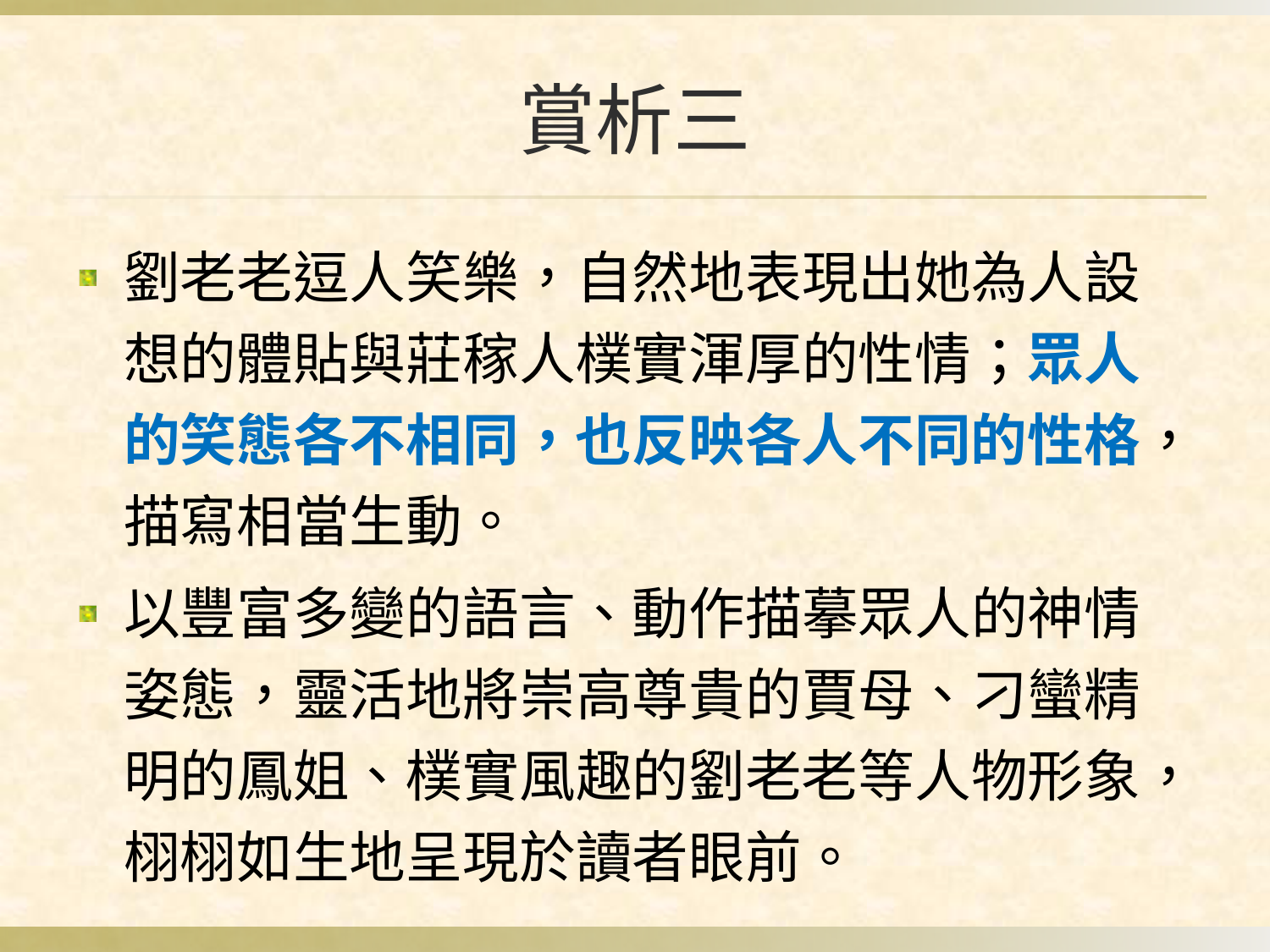

# 賞析三
劉老老逗人笑樂，自然地表現出她為人設想的體貼與莊稼人樸實渾厚的性情；眾人的笑態各不相同，也反映各人不同的性格，描寫相當生動。
以豐富多變的語言、動作描摹眾人的神情姿態，靈活地將崇高尊貴的賈母、刁蠻精明的鳳姐、樸實風趣的劉老老等人物形象，栩栩如生地呈現於讀者眼前。